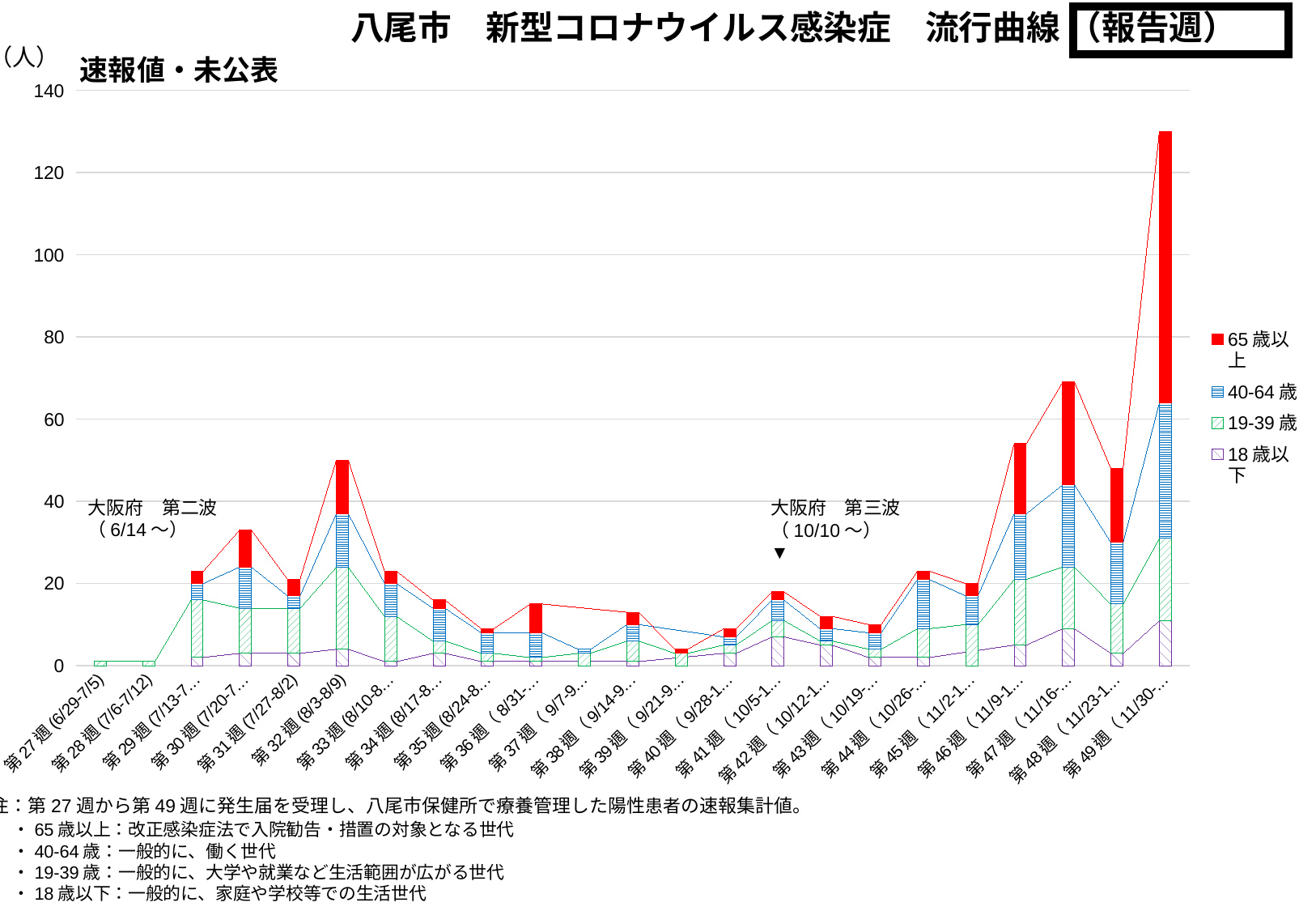

八尾市　新型コロナウイルス感染症　流行曲線 （報告週）　　　速報値・未公表

（人）

### Chart

| Category | 18歳以下 | 19-39歳 | 40-64歳 | 65歳以上 |
|---|---|---|---|---|
| 第27週(6/29-7/5) | None | 1.0 | None | None |
| 第28週(7/6-7/12) | None | 1.0 | None | None |
| 第29週(7/13-7/19) | 2.0 | 14.0 | 4.0 | 3.0 |
| 第30週(7/20-7/26) | 3.0 | 11.0 | 10.0 | 9.0 |
| 第31週(7/27-8/2) | 3.0 | 11.0 | 3.0 | 4.0 |
| 第32週(8/3-8/9) | 4.0 | 20.0 | 13.0 | 13.0 |
| 第33週(8/10-8/16) | 1.0 | 11.0 | 8.0 | 3.0 |
| 第34週(8/17-8/23) | 3.0 | 3.0 | 8.0 | 2.0 |
| 第35週(8/24-8/30) | 1.0 | 2.0 | 5.0 | 1.0 |
| 第36週（8/31-9/6） | 1.0 | 1.0 | 6.0 | 7.0 |
| 第37週（9/7-9/13） | None | 3.0 | 1.0 | None |
| 第38週（9/14-9/20） | 1.0 | 5.0 | 4.0 | 3.0 |
| 第39週（9/21-9/27） | None | 3.0 | None | 1.0 |
| 第40週（9/28-10/4） | 3.0 | 2.0 | 2.0 | 2.0 |
| 第41週（10/5-10/11） | 7.0 | 4.0 | 5.0 | 2.0 |
| 第42週（10/12-10/18) | 5.0 | 1.0 | 3.0 | 3.0 |
| 第43週（10/19-10/25） | 2.0 | 2.0 | 4.0 | 2.0 |
| 第44週（10/26-11/1） | 2.0 | 7.0 | 12.0 | 2.0 |
| 第45週（11/2-11/8） | None | 10.0 | 7.0 | 3.0 |
| 第46週（11/9-11/15） | 5.0 | 16.0 | 16.0 | 17.0 |
| 第47週（11/16-11/22） | 9.0 | 15.0 | 20.0 | 25.0 |
| 第48週（11/23-11/29) | 3.0 | 12.0 | 15.0 | 18.0 |
| 第49週（11/30-12/7） | 11.0 | 20.0 | 33.0 | 66.0 |
大阪府　第二波
（6/14～）
大阪府　第三波
（10/10～）
▼
図注：第27週から第49週に発生届を受理し、八尾市保健所で療養管理した陽性患者の速報集計値。
・65歳以上：改正感染症法で入院勧告・措置の対象となる世代
・40-64歳：一般的に、働く世代
・19-39歳：一般的に、大学や就業など生活範囲が広がる世代
・18歳以下：一般的に、家庭や学校等での生活世代